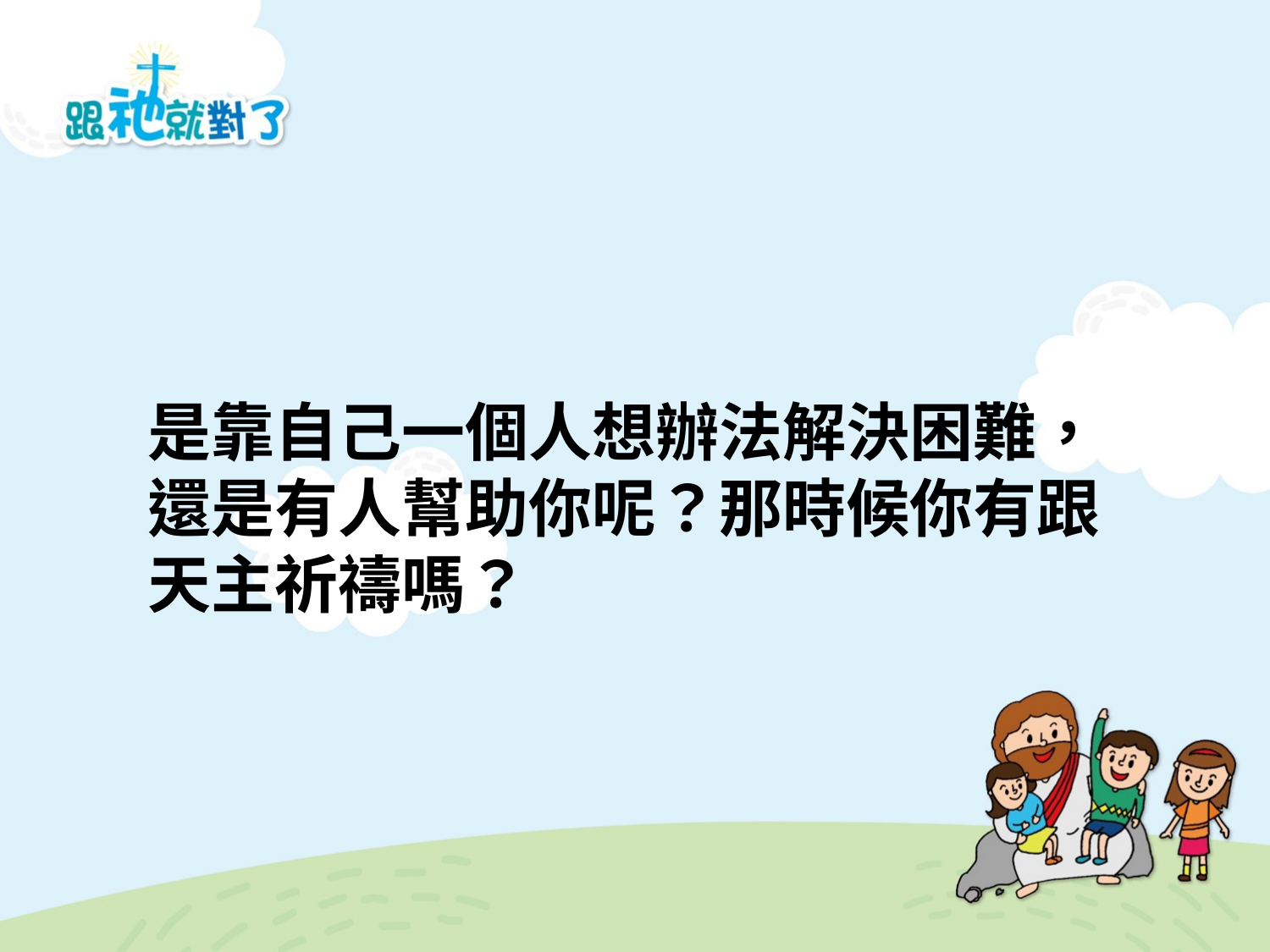

是靠自己一個人想辦法解決困難，還是有人幫助你呢？那時候你有跟天主祈禱嗎？